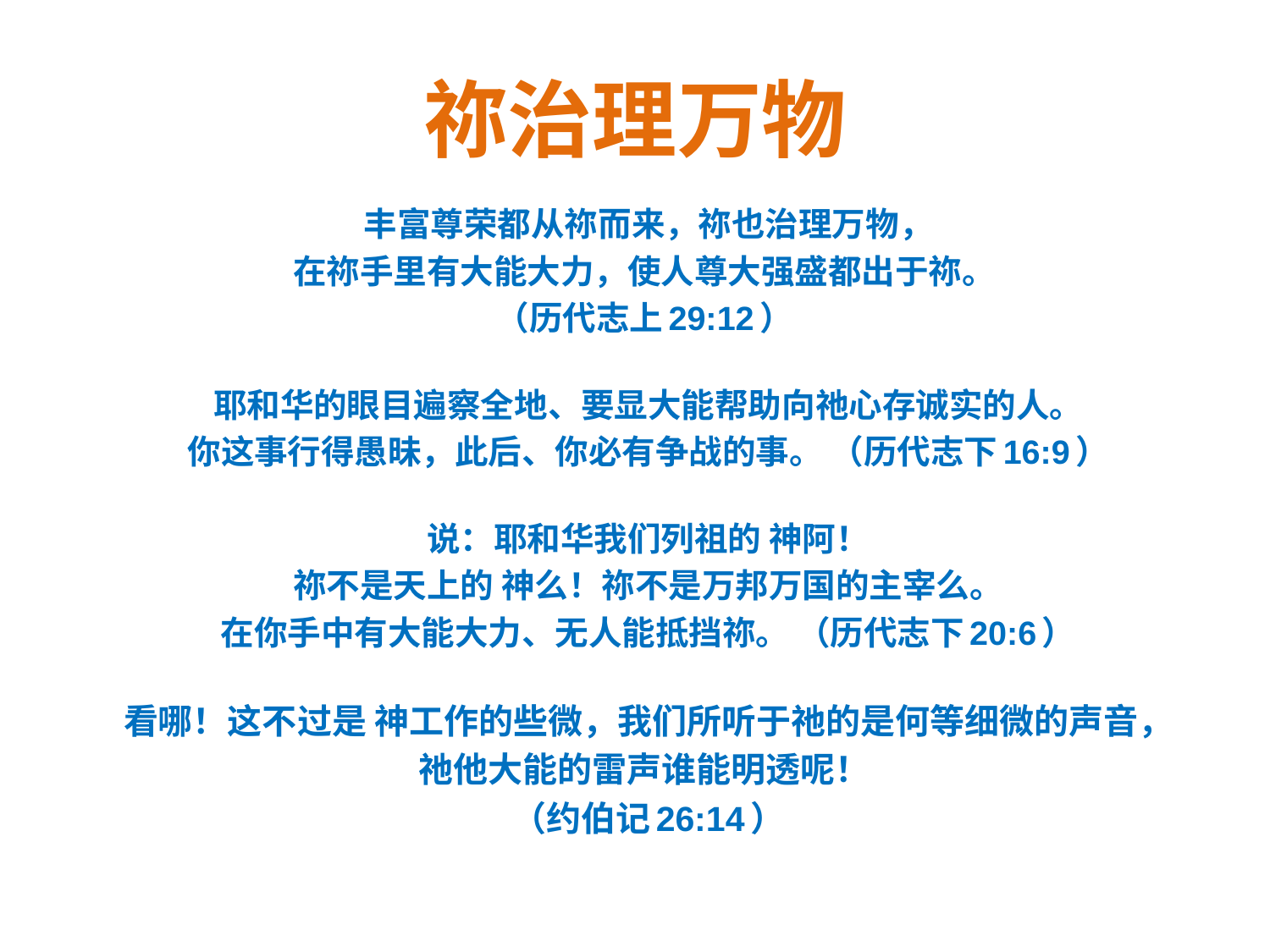

# 祢治理万物
丰富尊荣都从祢而来，祢也治理万物，
在祢手里有大能大力，使人尊大强盛都出于祢。
（历代志上29:12）

耶和华的眼目遍察全地、要显大能帮助向祂心存诚实的人。
你这事行得愚昧，此后、你必有争战的事。 （历代志下16:9）

说：耶和华我们列祖的 神阿！
祢不是天上的 神么！祢不是万邦万国的主宰么。
在你手中有大能大力、无人能抵挡祢。 （历代志下20:6）

看哪！这不过是 神工作的些微，我们所听于祂的是何等细微的声音，
祂他大能的雷声谁能明透呢！
（约伯记26:14）